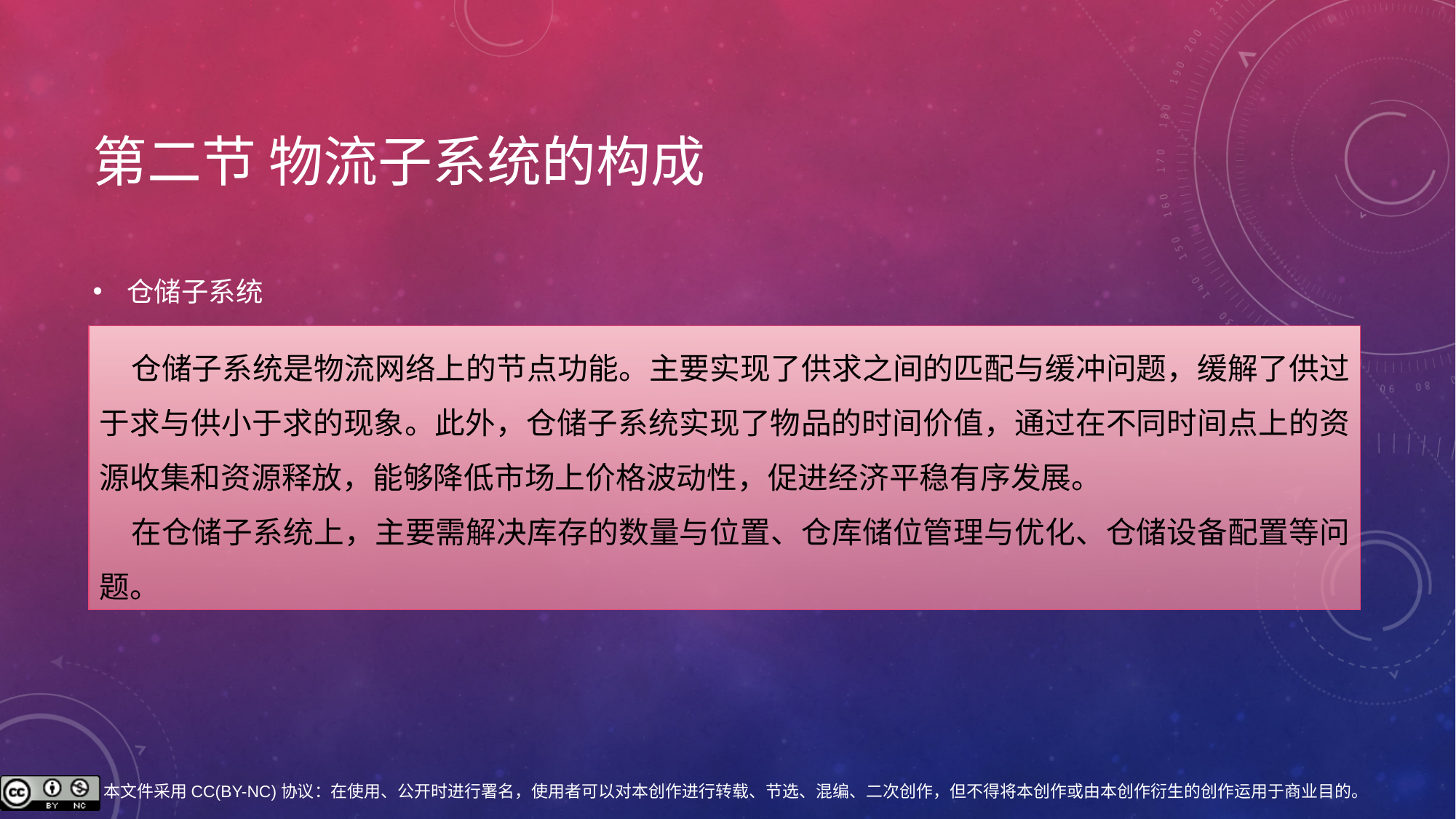

# 第二节 物流子系统的构成
仓储子系统
仓储子系统是物流网络上的节点功能。主要实现了供求之间的匹配与缓冲问题，缓解了供过于求与供小于求的现象。此外，仓储子系统实现了物品的时间价值，通过在不同时间点上的资源收集和资源释放，能够降低市场上价格波动性，促进经济平稳有序发展。
在仓储子系统上，主要需解决库存的数量与位置、仓库储位管理与优化、仓储设备配置等问题。